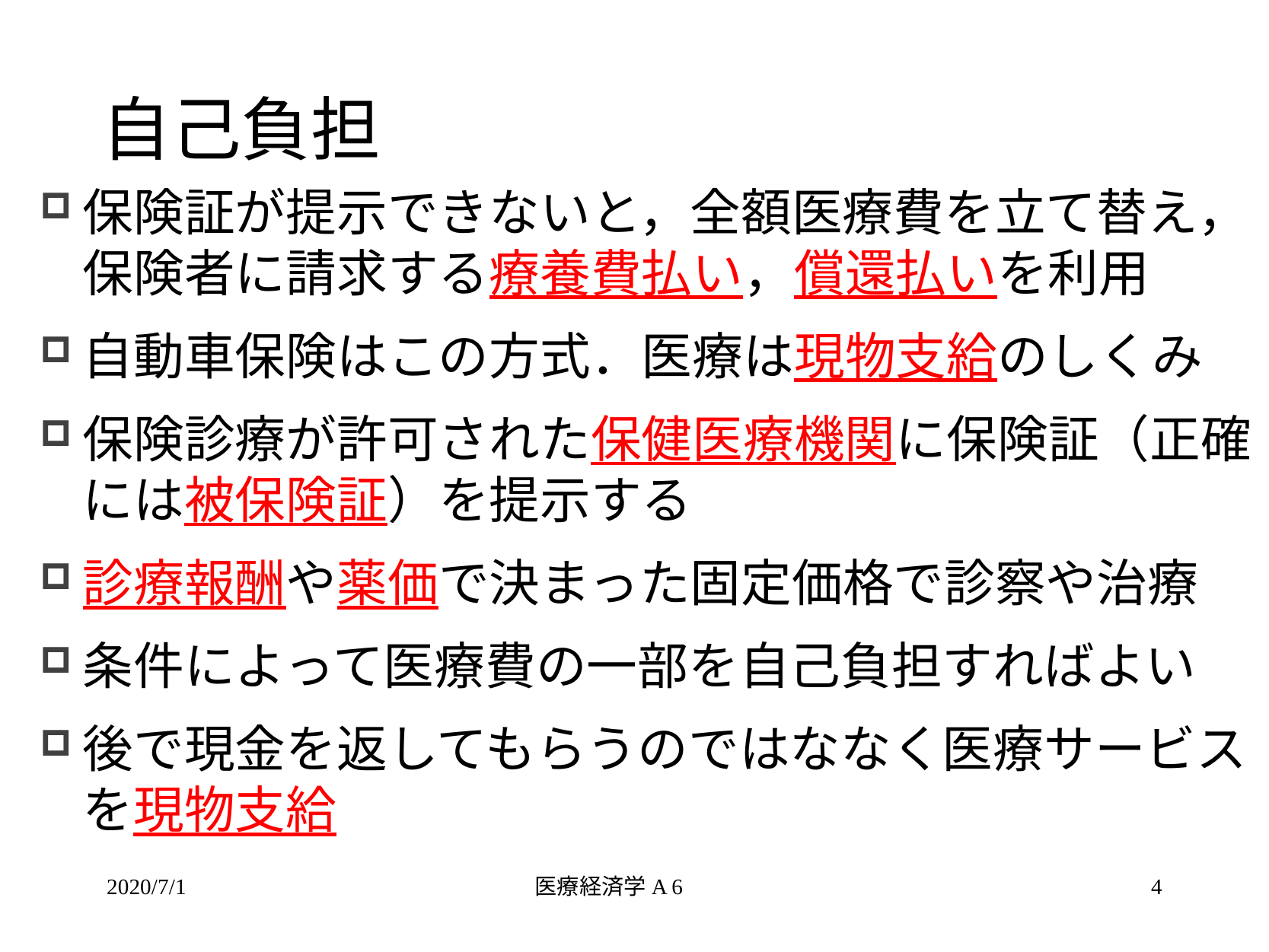

# 自己負担
保険証が提示できないと，全額医療費を立て替え，保険者に請求する療養費払い，償還払いを利用
自動車保険はこの方式．医療は現物支給のしくみ
保険診療が許可された保健医療機関に保険証（正確には被保険証）を提示する
診療報酬や薬価で決まった固定価格で診察や治療
条件によって医療費の一部を自己負担すればよい
後で現金を返してもらうのではななく医療サービスを現物支給

2020/7/1
医療経済学A 6
4